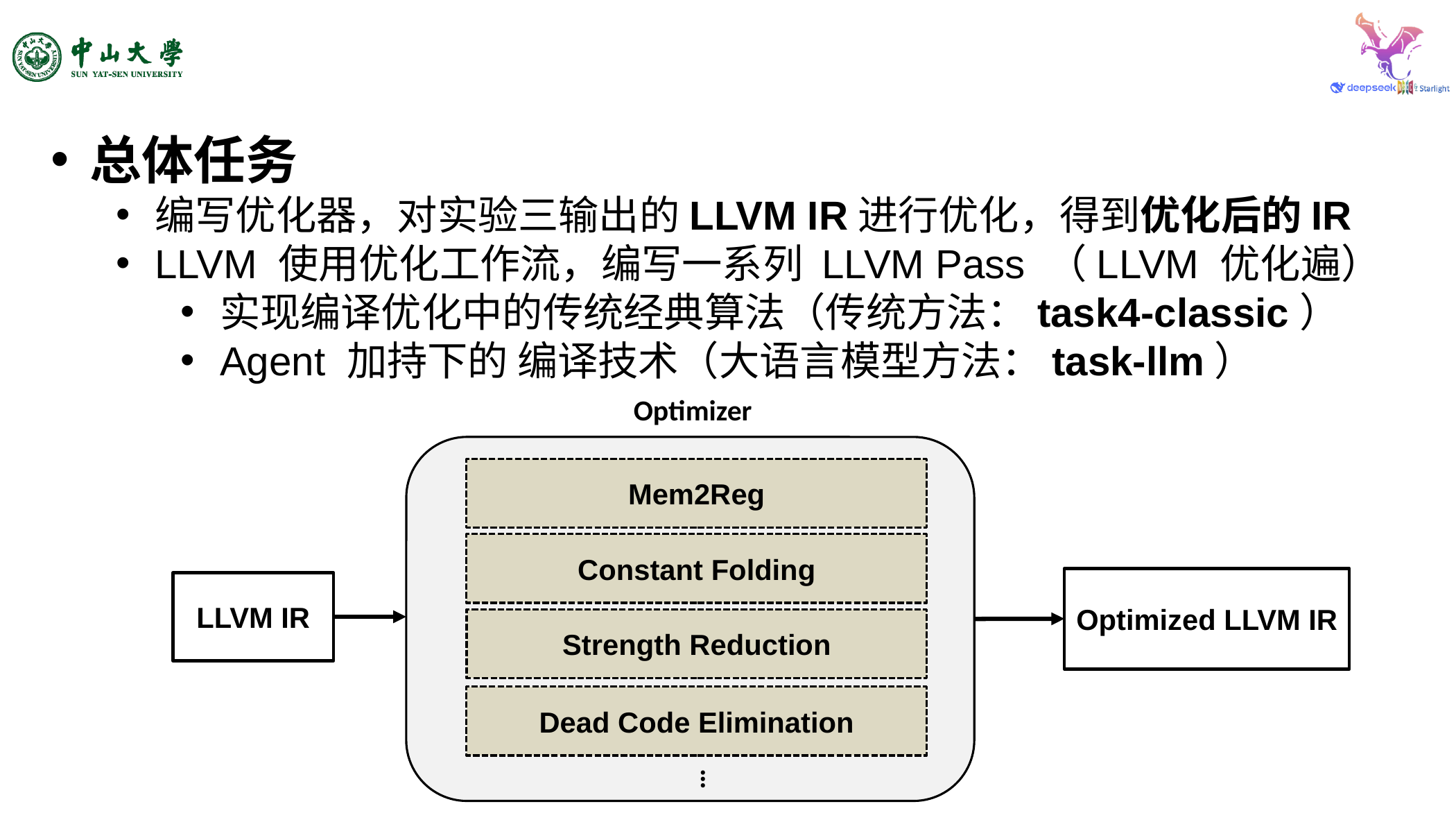

总体任务
编写优化器，对实验三输出的LLVM IR进行优化，得到优化后的IR
LLVM 使用优化工作流，编写一系列 LLVM Pass （LLVM 优化遍）
实现编译优化中的传统经典算法（传统方法：task4-classic）
Agent 加持下的 编译技术（大语言模型方法：task-llm）
Optimizer

Mem2Reg
Constant Folding
Optimized LLVM IR
LLVM IR
Strength Reduction
Dead Code Elimination
…